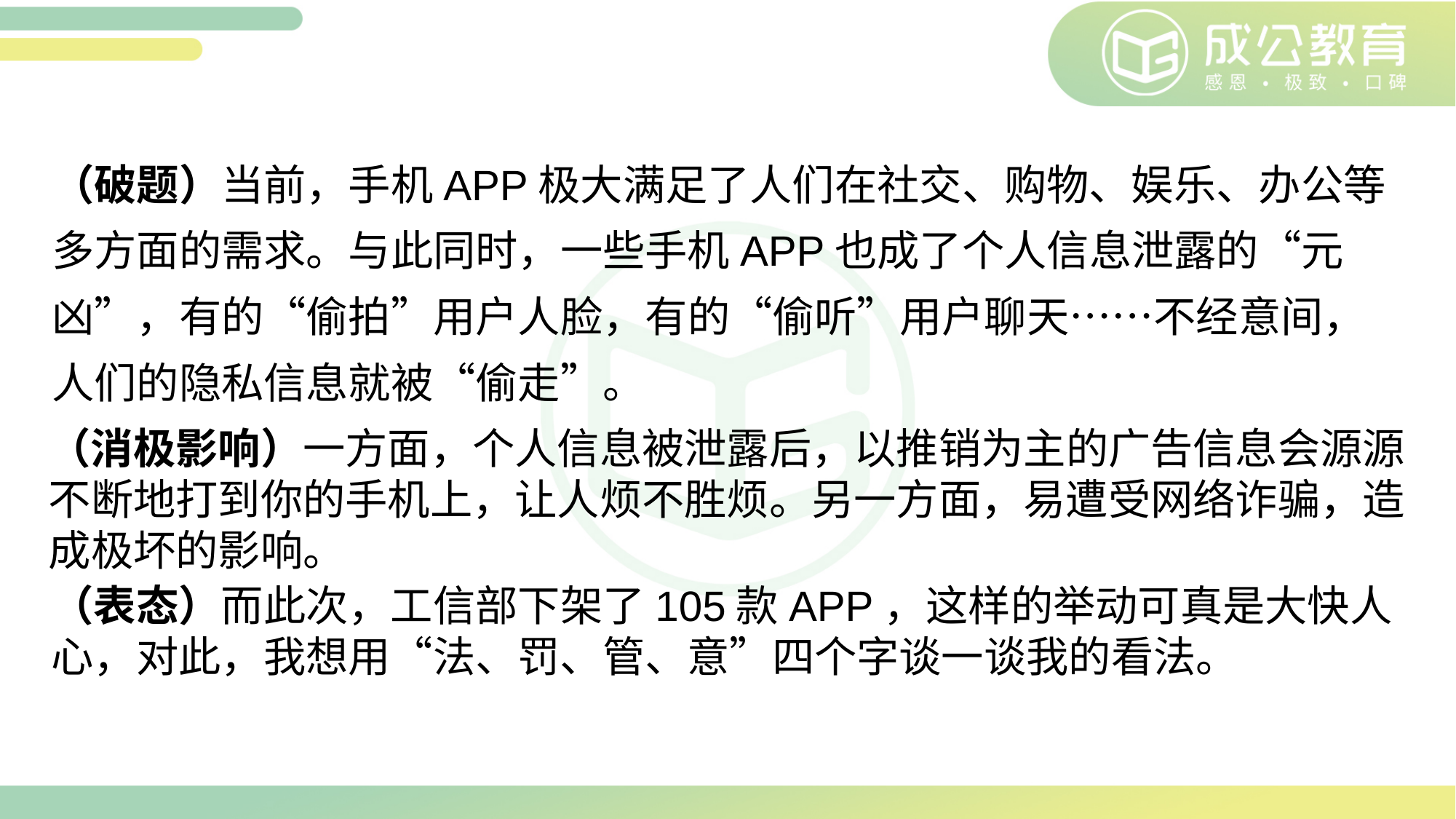

（破题）当前，手机APP极大满足了人们在社交、购物、娱乐、办公等多方面的需求。与此同时，一些手机APP也成了个人信息泄露的“元凶”，有的“偷拍”用户人脸，有的“偷听”用户聊天……不经意间，人们的隐私信息就被“偷走”。
（消极影响）一方面，个人信息被泄露后，以推销为主的广告信息会源源不断地打到你的手机上，让人烦不胜烦。另一方面，易遭受网络诈骗，造成极坏的影响。
（表态）而此次，工信部下架了105款APP，这样的举动可真是大快人心，对此，我想用“法、罚、管、意”四个字谈一谈我的看法。